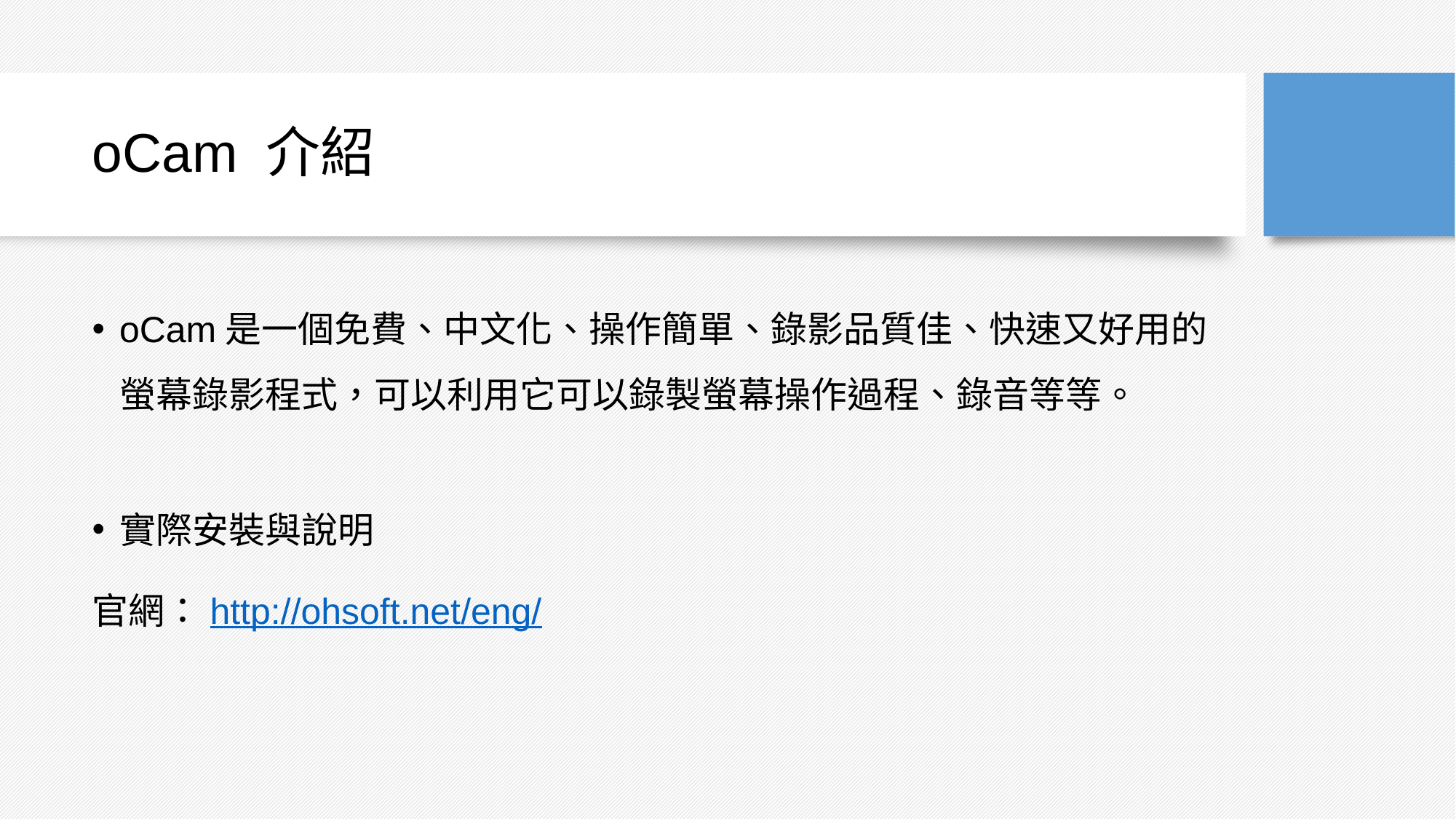

# oCam 介紹
oCam是一個免費、中文化、操作簡單、錄影品質佳、快速又好用的螢幕錄影程式，可以利用它可以錄製螢幕操作過程、錄音等等。

實際安裝與說明
官網：http://ohsoft.net/eng/